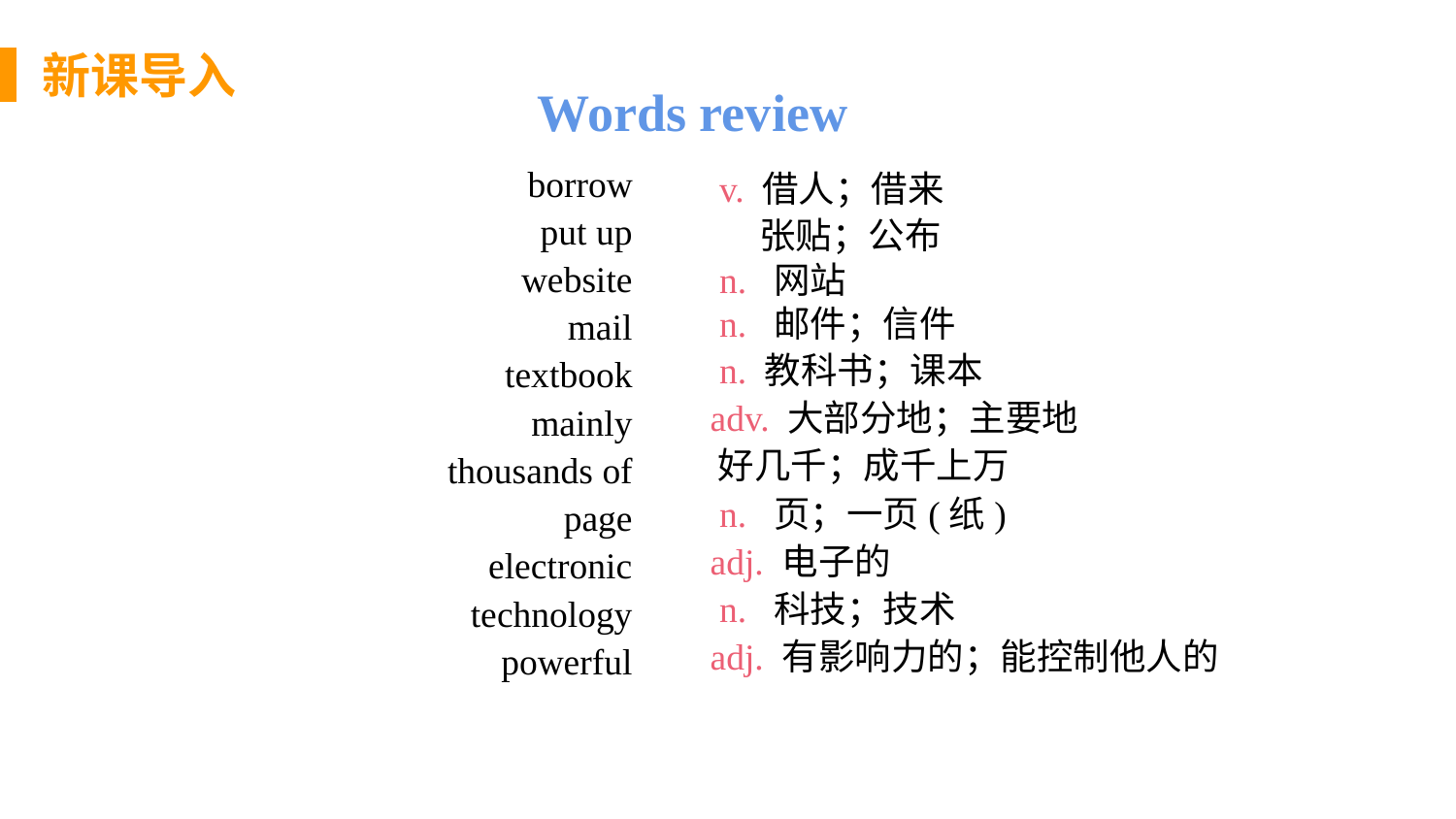

新课导入

Words review
  v. 借人；借来
      张贴；公布
  n.  网站
  n.  邮件；信件
  n. 教科书；课本
 adv. 大部分地；主要地
 好几千；成千上万
  n.  页；一页(纸)
 adj. 电子的
  n.  科技；技术
 adj. 有影响力的；能控制他人的
 borrow
 put up
 website
 mail
 textbook
 mainly
thousands of
 page
 electronic
 technology
 powerful